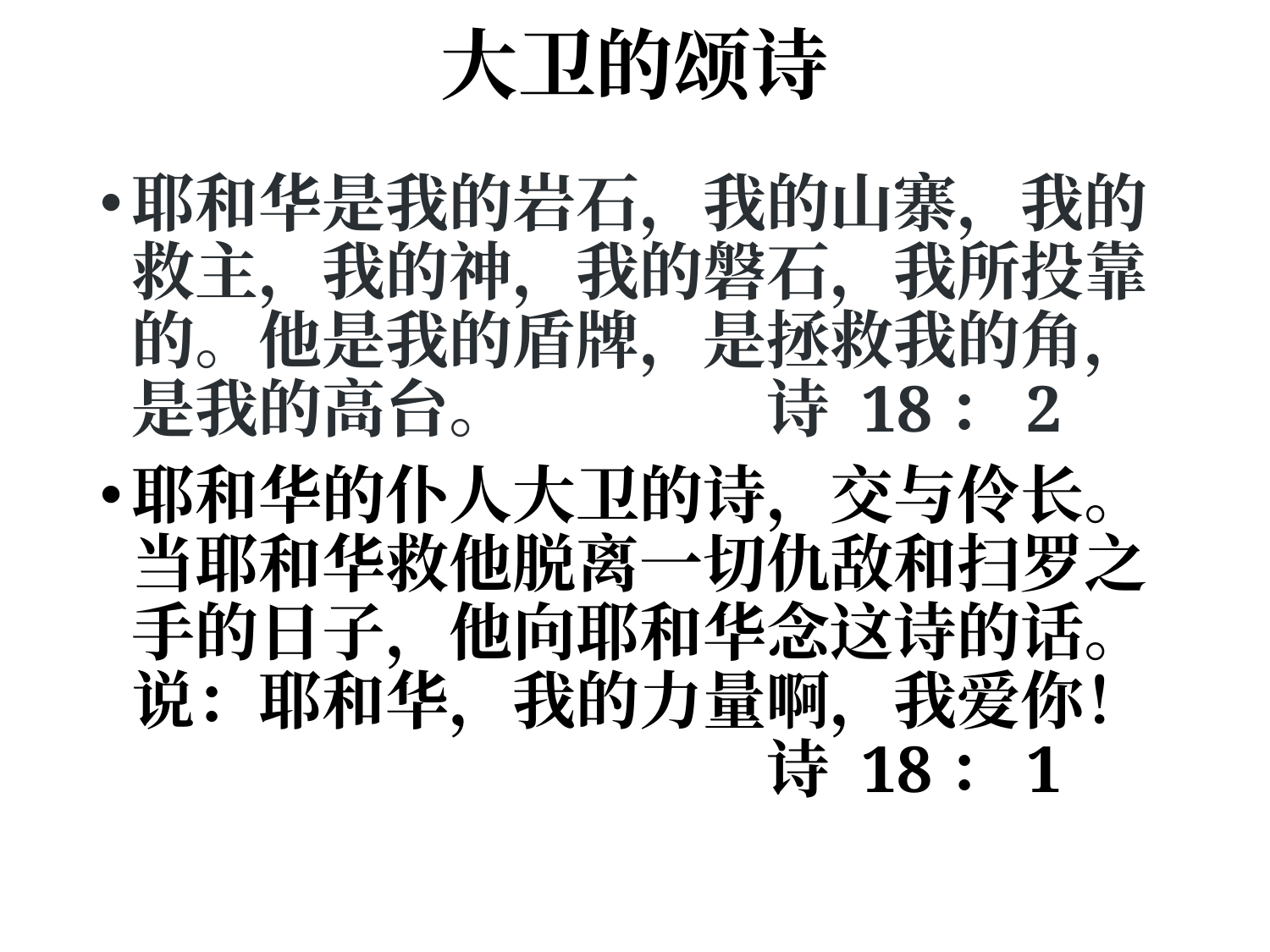

# 大卫的颂诗
耶和华是我的岩石，我的山寨，我的救主，我的神，我的磐石，我所投靠的。他是我的盾牌，是拯救我的角，是我的高台。		诗 18：2
耶和华的仆人大卫的诗，交与伶长。当耶和华救他脱离一切仇敌和扫罗之手的日子，他向耶和华念这诗的话。说：耶和华，我的力量啊，我爱你！					诗 18：1